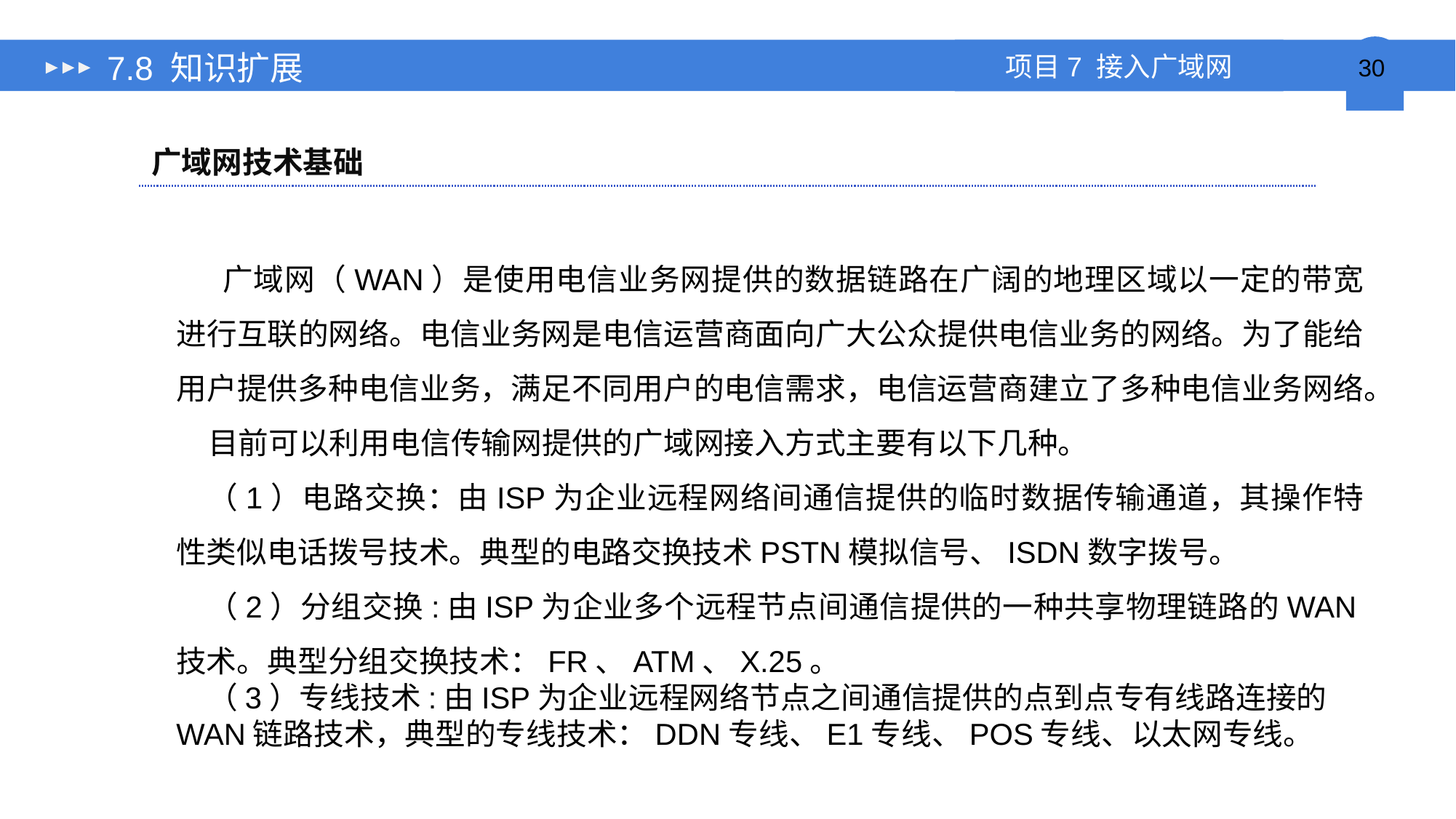

# 7.8 知识扩展
广域网技术基础

   广域网（WAN）是使用电信业务网提供的数据链路在广阔的地理区域以一定的带宽进行互联的网络。电信业务网是电信运营商面向广大公众提供电信业务的网络。为了能给用户提供多种电信业务，满足不同用户的电信需求，电信运营商建立了多种电信业务网络。
目前可以利用电信传输网提供的广域网接入方式主要有以下几种。
（1）电路交换：由ISP为企业远程网络间通信提供的临时数据传输通道，其操作特性类似电话拨号技术。典型的电路交换技术PSTN模拟信号、ISDN数字拨号。
（2）分组交换:由ISP为企业多个远程节点间通信提供的一种共享物理链路的WAN技术。典型分组交换技术：FR、ATM、X.25。
（3）专线技术:由ISP为企业远程网络节点之间通信提供的点到点专有线路连接的WAN链路技术，典型的专线技术：DDN专线、E1专线、POS专线、以太网专线。